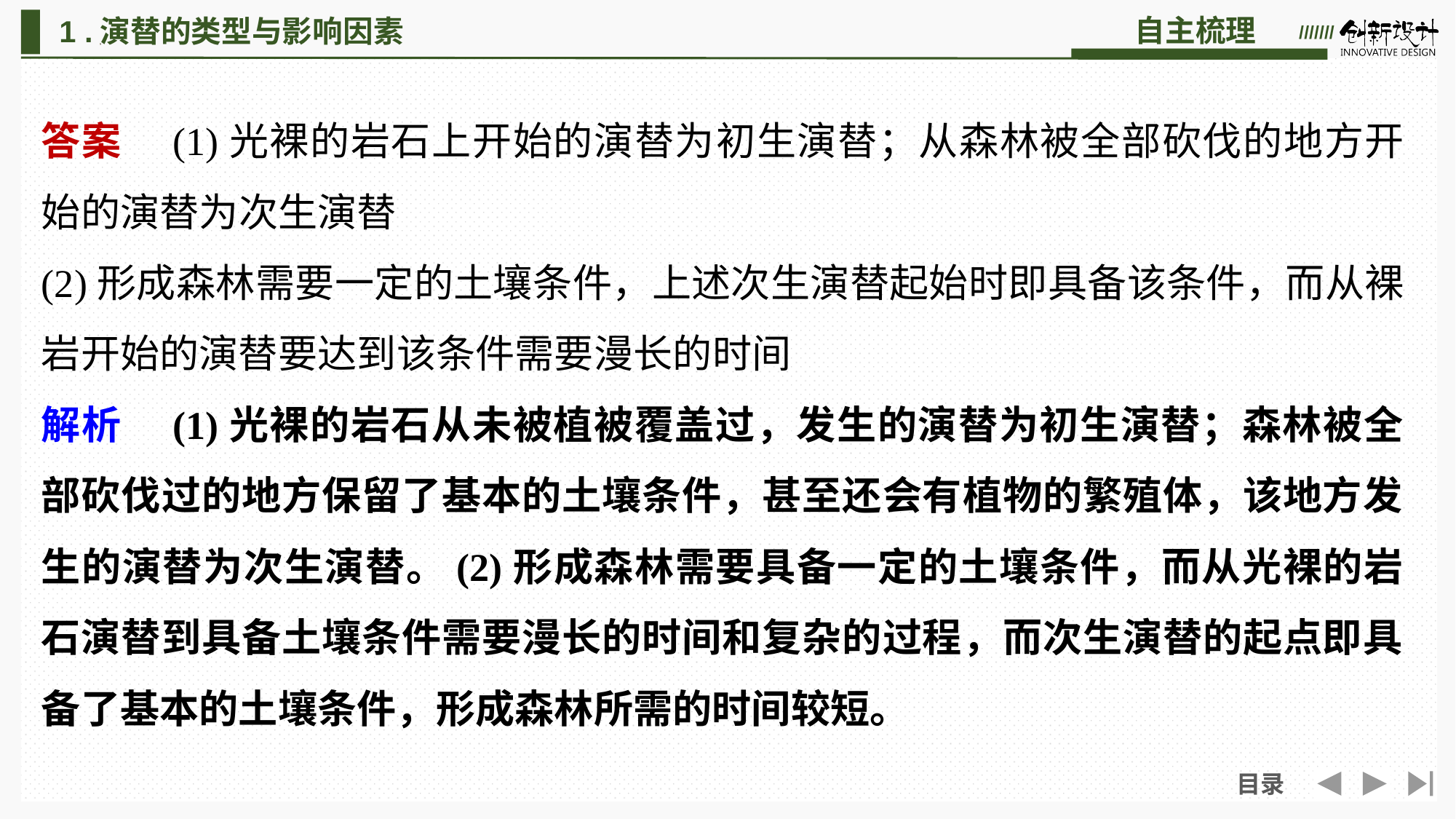

答案　(1)光裸的岩石上开始的演替为初生演替；从森林被全部砍伐的地方开始的演替为次生演替
(2)形成森林需要一定的土壤条件，上述次生演替起始时即具备该条件，而从裸岩开始的演替要达到该条件需要漫长的时间
解析　(1)光裸的岩石从未被植被覆盖过，发生的演替为初生演替；森林被全部砍伐过的地方保留了基本的土壤条件，甚至还会有植物的繁殖体，该地方发生的演替为次生演替。(2)形成森林需要具备一定的土壤条件，而从光裸的岩石演替到具备土壤条件需要漫长的时间和复杂的过程，而次生演替的起点即具备了基本的土壤条件，形成森林所需的时间较短。